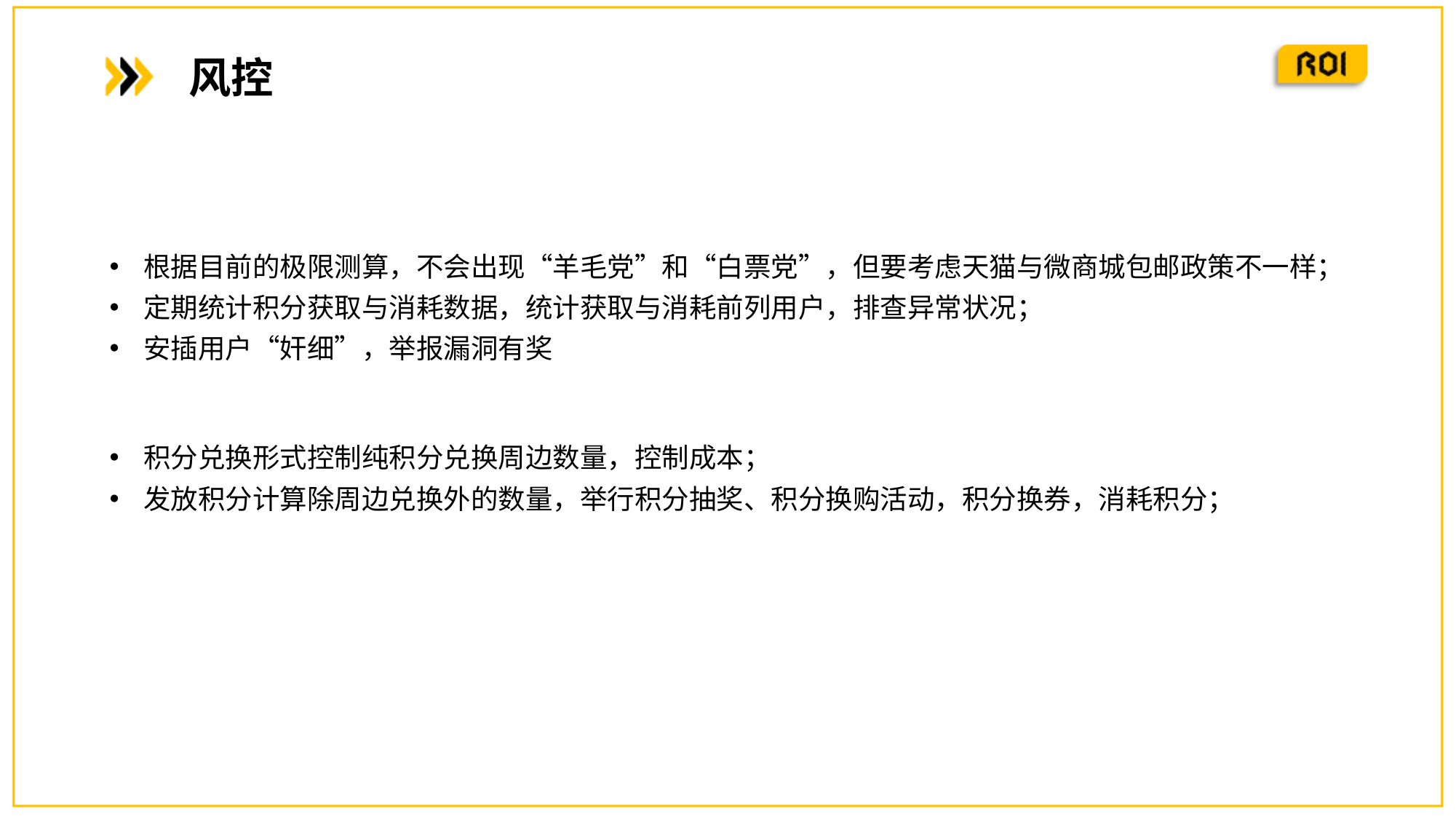

风控

根据目前的极限测算，不会出现“羊毛党”和“白票党”，但要考虑天猫与微商城包邮政策不一样；
定期统计积分获取与消耗数据，统计获取与消耗前列用户，排查异常状况；
安插用户“奸细”，举报漏洞有奖

积分兑换形式控制纯积分兑换周边数量，控制成本；
发放积分计算除周边兑换外的数量，举行积分抽奖、积分换购活动，积分换券，消耗积分；